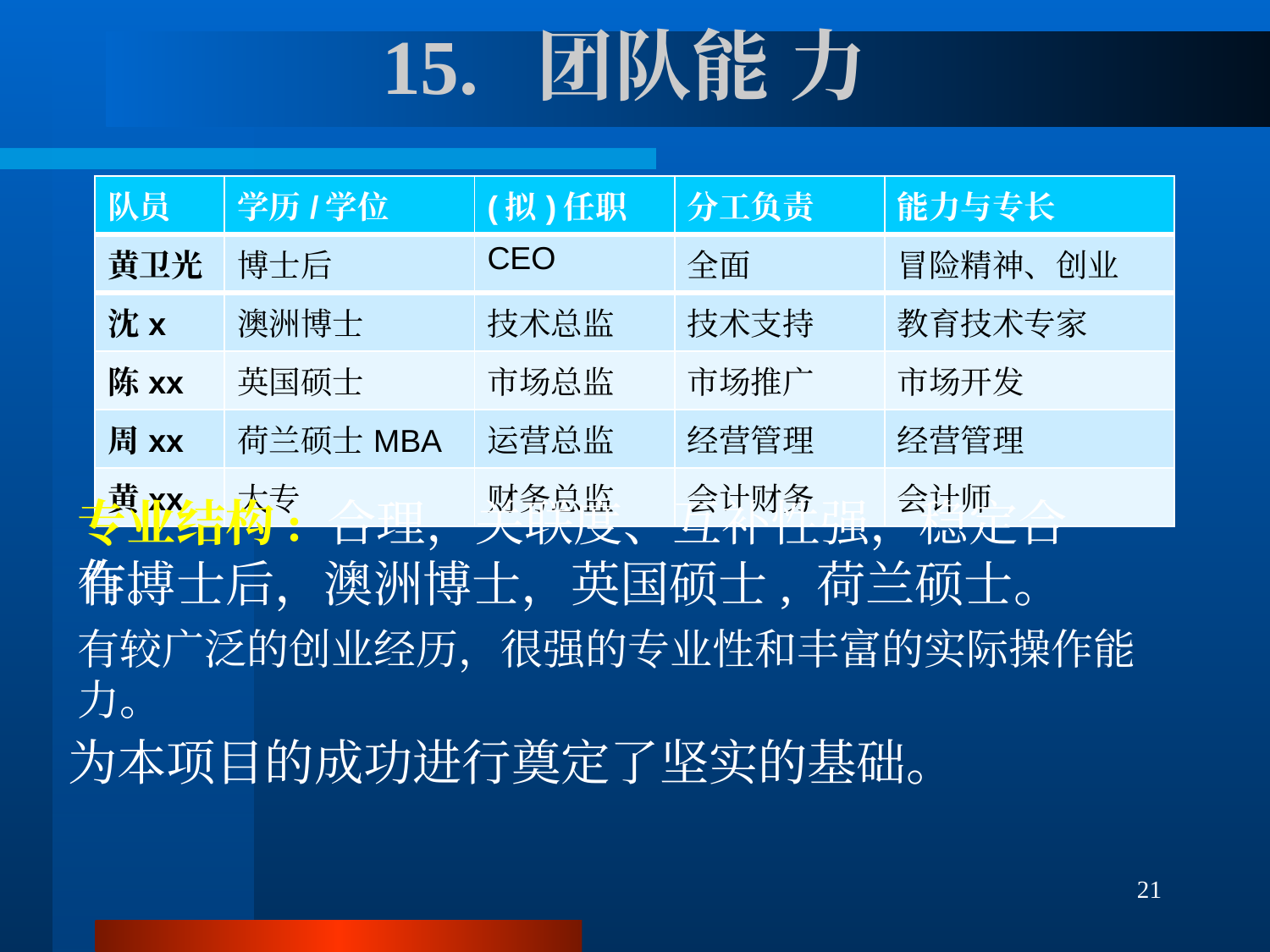

# 15.  团队能 力
| 队员 | 学历/学位 | (拟)任职 | 分工负责 | 能力与专长 |
| --- | --- | --- | --- | --- |
| 黄卫光 | 博士后 | CEO | 全面 | 冒险精神、创业 |
| 沈x | 澳洲博士 | 技术总监 | 技术支持 | 教育技术专家 |
| 陈xx | 英国硕士 | 市场总监 | 市场推广 | 市场开发 |
| 周xx | 荷兰硕士MBA | 运营总监 | 经营管理 | 经营管理 |
| 黄xx | 大专 | 财务总监 | 会计财务 | 会计师 |
专业结构: 合理，关联度、互补性强，稳定合作。
有博士后，澳洲博士，英国硕士, 荷兰硕士。
有较广泛的创业经历，很强的专业性和丰富的实际操作能力。
为本项目的成功进行奠定了坚实的基础。
21